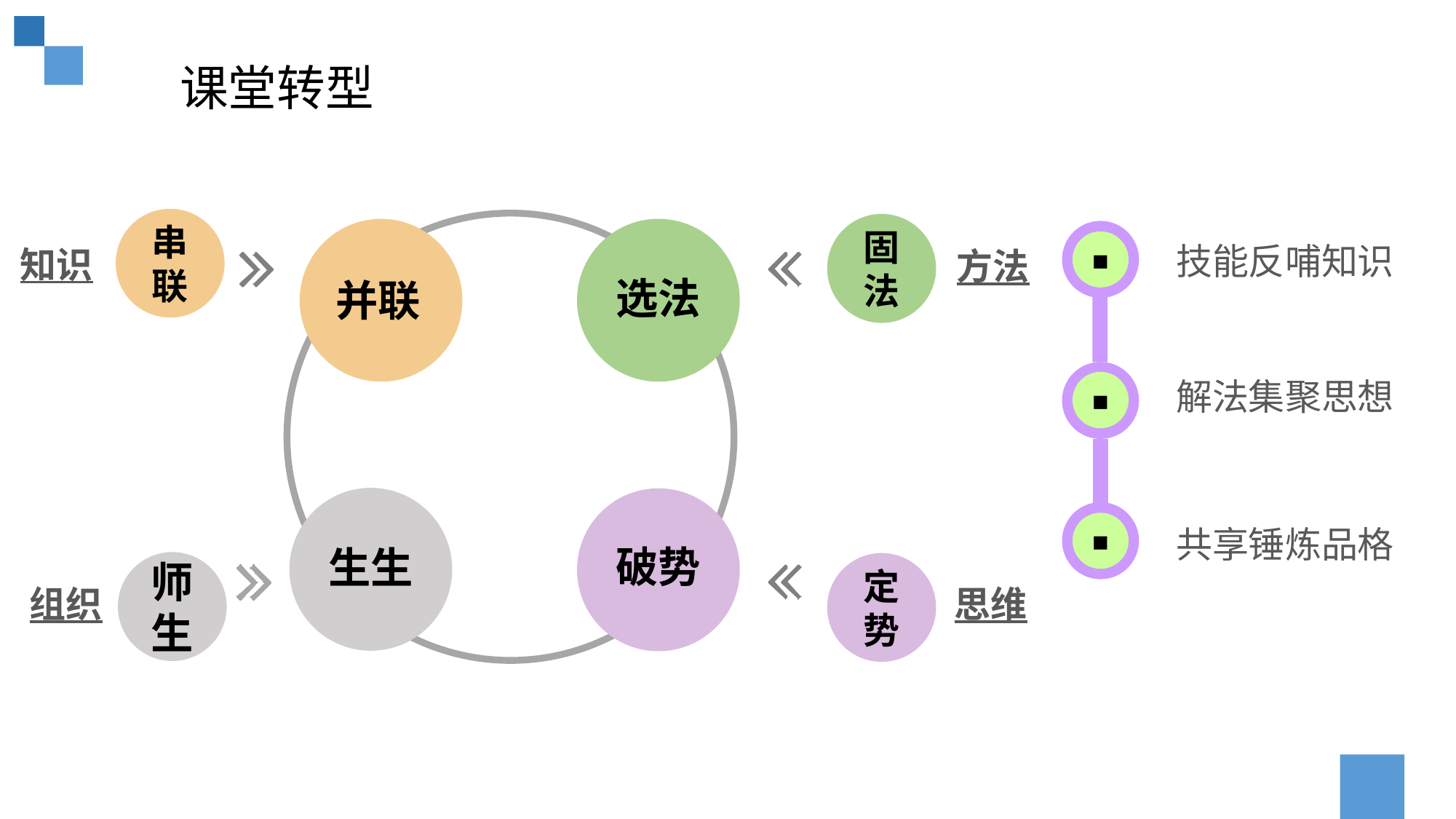

课堂转型
串联

并联

固法

选法
技能反哺知识

■
知识
方法

解法集聚思想

■

生生
师生

破势
定势

共享锤炼品格
■
组织
思维